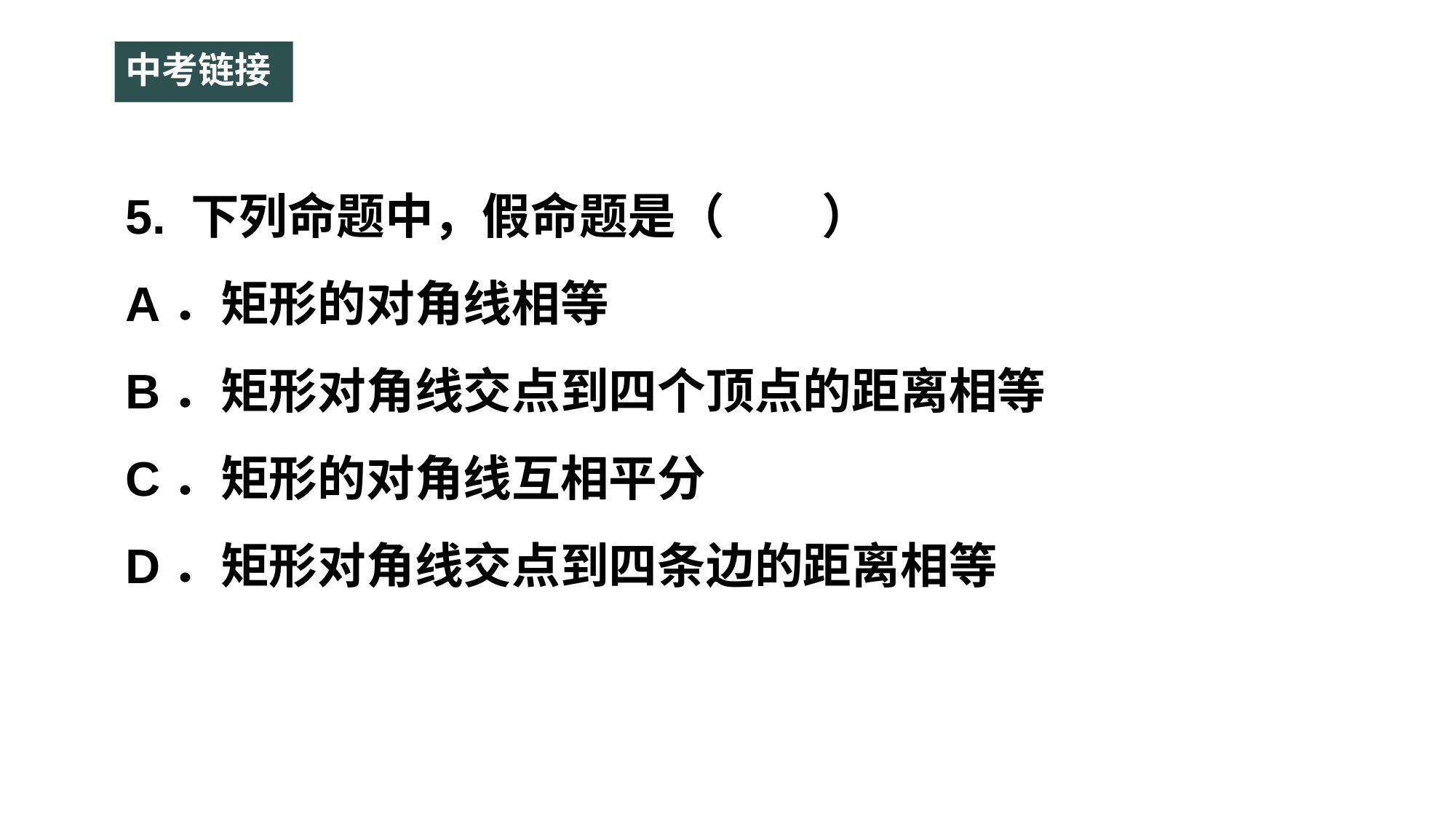

中考链接
5. 下列命题中，假命题是（　　）
A．矩形的对角线相等
B．矩形对角线交点到四个顶点的距离相等
C．矩形的对角线互相平分
D．矩形对角线交点到四条边的距离相等